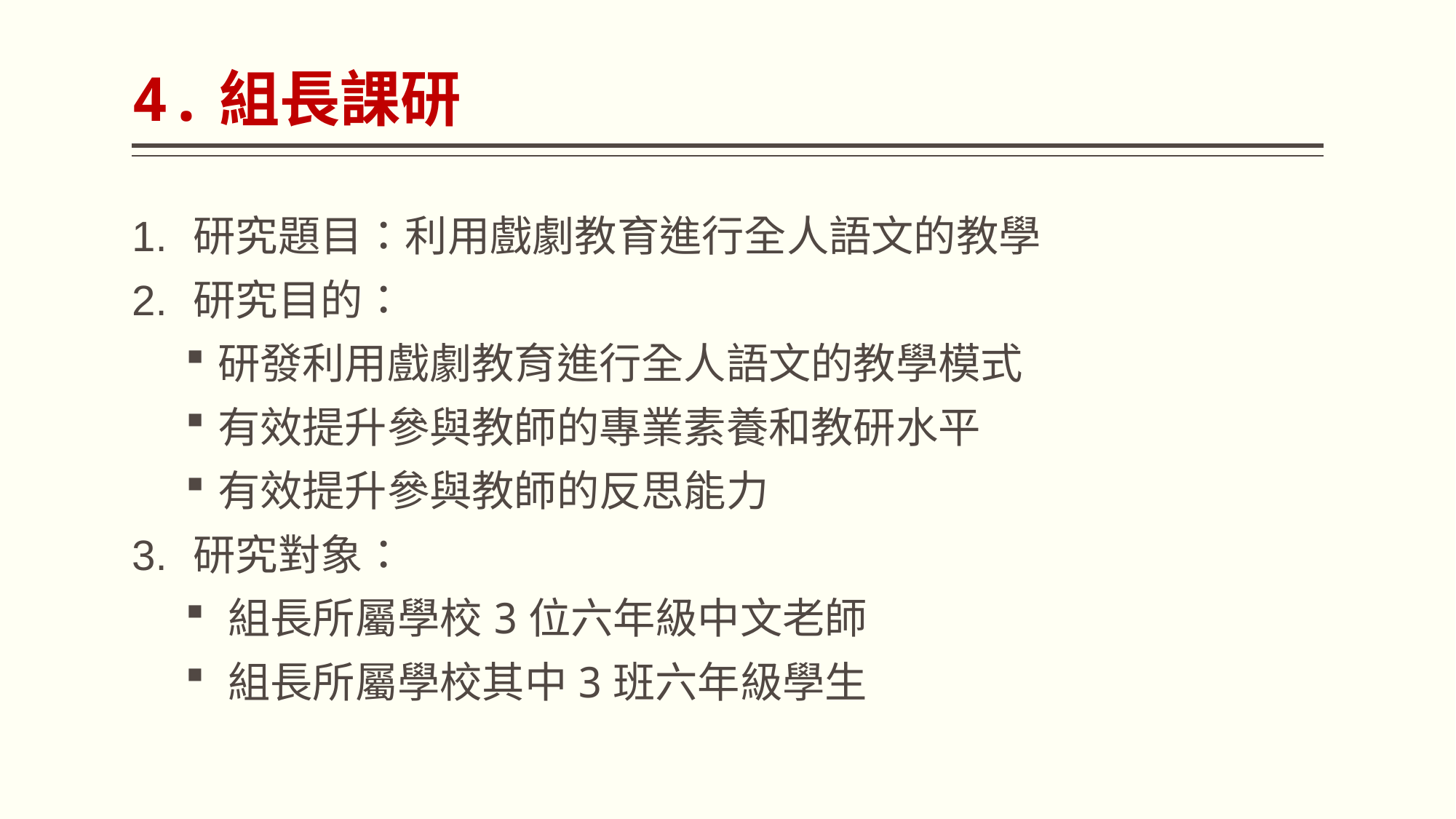

# 4.組長課研
研究題目：利用戲劇教育進行全人語文的教學
研究目的：
研發利用戲劇教育進行全人語文的教學模式
有效提升參與教師的專業素養和教研水平
有效提升參與教師的反思能力
研究對象：
組長所屬學校3位六年級中文老師
組長所屬學校其中3班六年級學生